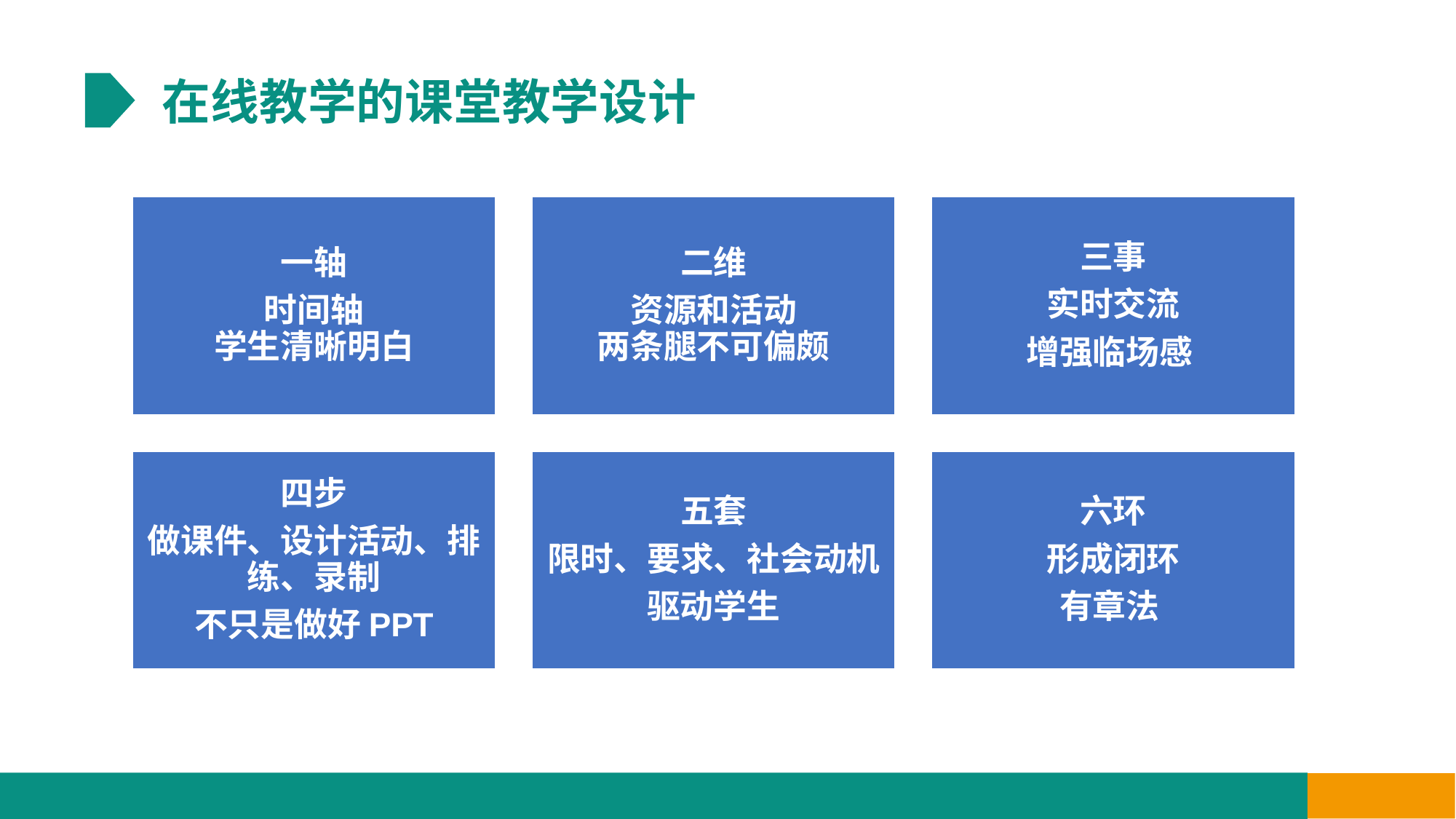

在线教学的课堂教学设计
一轴
时间轴
学生清晰明白
二维
资源和活动
两条腿不可偏颇
三事
实时交流
增强临场感
四步
做课件、设计活动、排练、录制
不只是做好PPT
五套
限时、要求、社会动机
驱动学生
六环
形成闭环
有章法